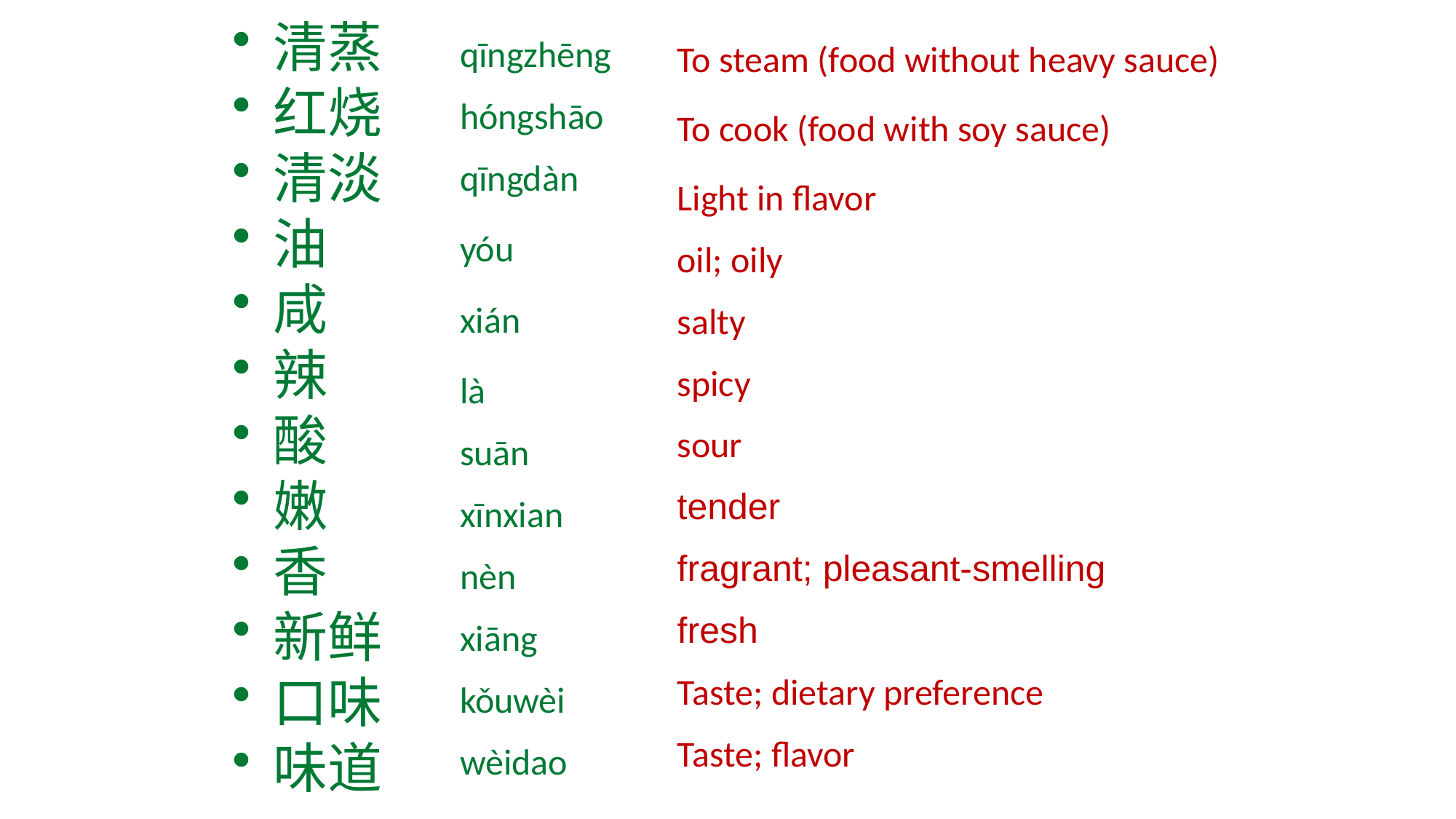

清蒸
红烧
清淡
油
咸
辣
酸
嫩
香
新鲜
口味
味道
qīngzhēng
hóngshāo
qīngdàn
yóu
xián
là
suān
xīnxian
nèn
xiāng
kǒuwèi
wèidao
To steam (food without heavy sauce)
To cook (food with soy sauce)
Light in flavor
oil; oily
salty
spicy
sour
tender
fragrant; pleasant-smelling
fresh
Taste; dietary preference
Taste; flavor